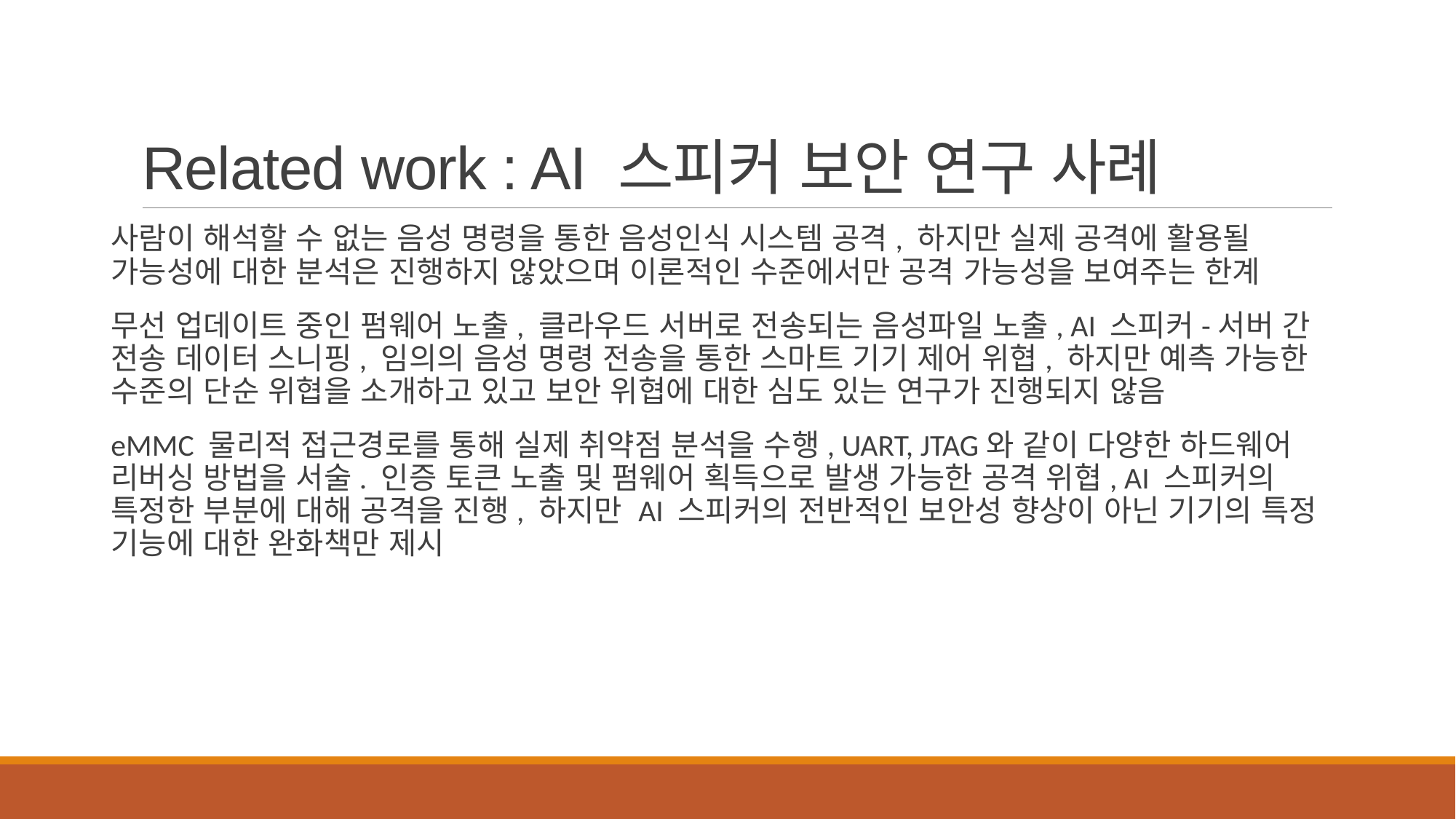

# Related work : AI 스피커 보안 연구 사례
사람이 해석할 수 없는 음성 명령을 통한 음성인식 시스템 공격, 하지만 실제 공격에 활용될 가능성에 대한 분석은 진행하지 않았으며 이론적인 수준에서만 공격 가능성을 보여주는 한계
무선 업데이트 중인 펌웨어 노출, 클라우드 서버로 전송되는 음성파일 노출, AI 스피커-서버 간 전송 데이터 스니핑, 임의의 음성 명령 전송을 통한 스마트 기기 제어 위협, 하지만 예측 가능한 수준의 단순 위협을 소개하고 있고 보안 위협에 대한 심도 있는 연구가 진행되지 않음
eMMC 물리적 접근경로를 통해 실제 취약점 분석을 수행, UART, JTAG와 같이 다양한 하드웨어 리버싱 방법을 서술. 인증 토큰 노출 및 펌웨어 획득으로 발생 가능한 공격 위협, AI 스피커의 특정한 부분에 대해 공격을 진행, 하지만 AI 스피커의 전반적인 보안성 향상이 아닌 기기의 특정 기능에 대한 완화책만 제시